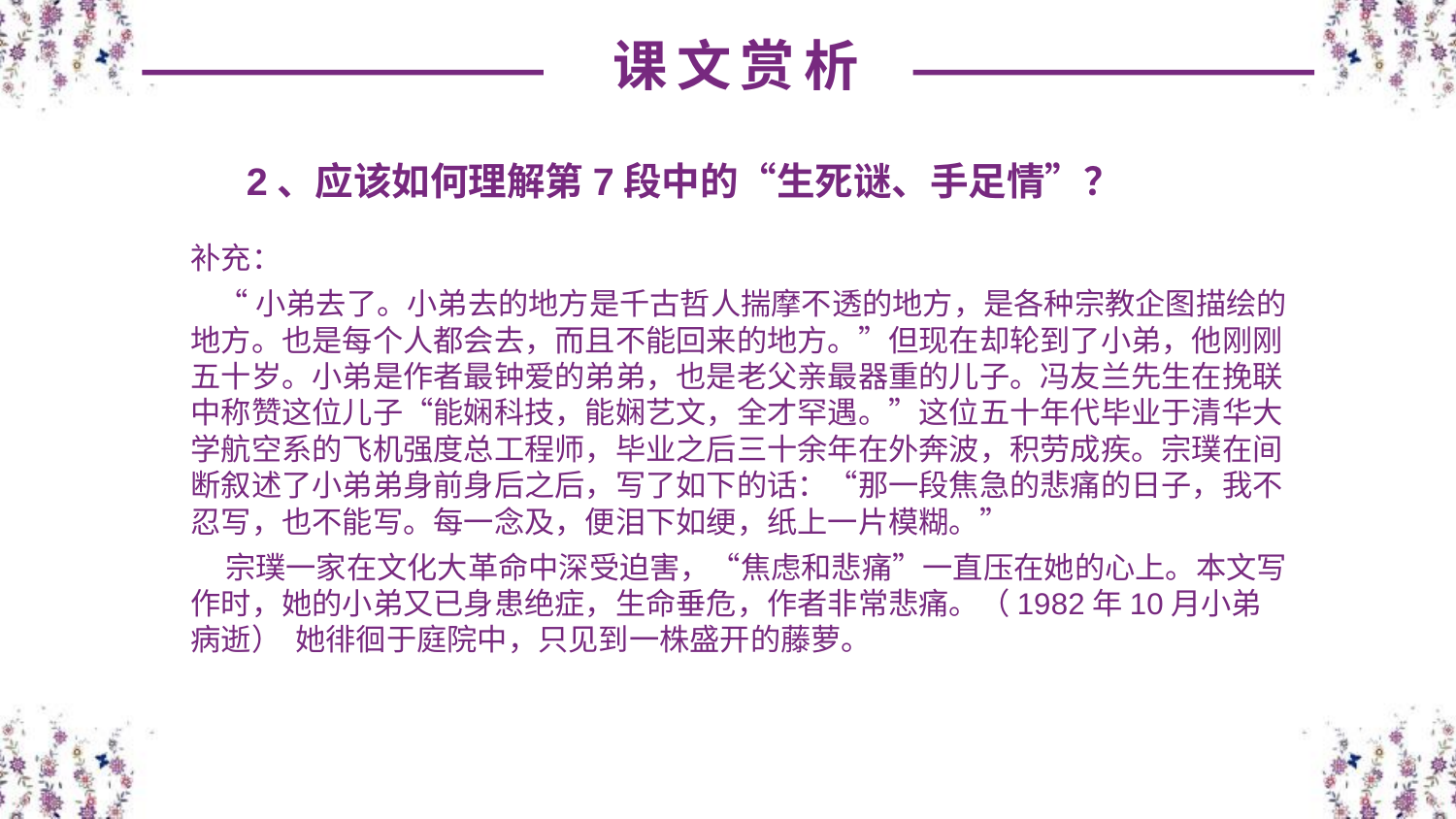

课文赏析

  2、应该如何理解第7段中的“生死谜、手足情”？
补充：
    “小弟去了。小弟去的地方是千古哲人揣摩不透的地方，是各种宗教企图描绘的地方。也是每个人都会去，而且不能回来的地方。”但现在却轮到了小弟，他刚刚五十岁。小弟是作者最钟爱的弟弟，也是老父亲最器重的儿子。冯友兰先生在挽联中称赞这位儿子“能娴科技，能娴艺文，全才罕遇。”这位五十年代毕业于清华大学航空系的飞机强度总工程师，毕业之后三十余年在外奔波，积劳成疾。宗璞在间断叙述了小弟弟身前身后之后，写了如下的话：“那一段焦急的悲痛的日子，我不忍写，也不能写。每一念及，便泪下如绠，纸上一片模糊。”
    宗璞一家在文化大革命中深受迫害，“焦虑和悲痛”一直压在她的心上。本文写作时，她的小弟又已身患绝症，生命垂危，作者非常悲痛。（1982年10月小弟病逝）  她徘徊于庭院中，只见到一株盛开的藤萝。